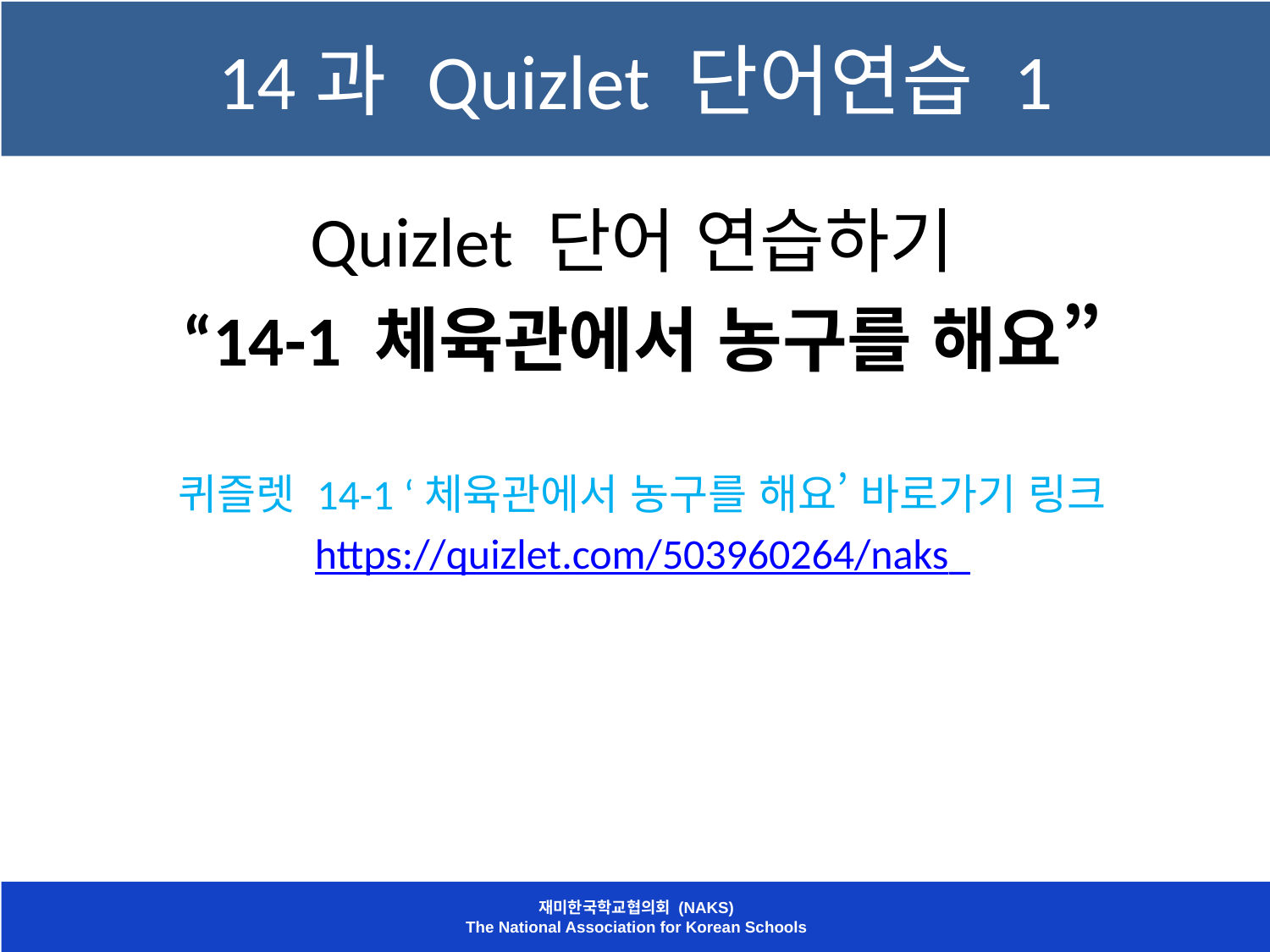

# 14과 Quizlet 단어연습 1
Quizlet 단어 연습하기
“14-1 체육관에서 농구를 해요”

퀴즐렛 14-1 ‘체육관에서 농구를 해요’ 바로가기 링크
https://quizlet.com/503960264/naks_

재미한국학교협의회 (NAKS)
The National Association for Korean Schools